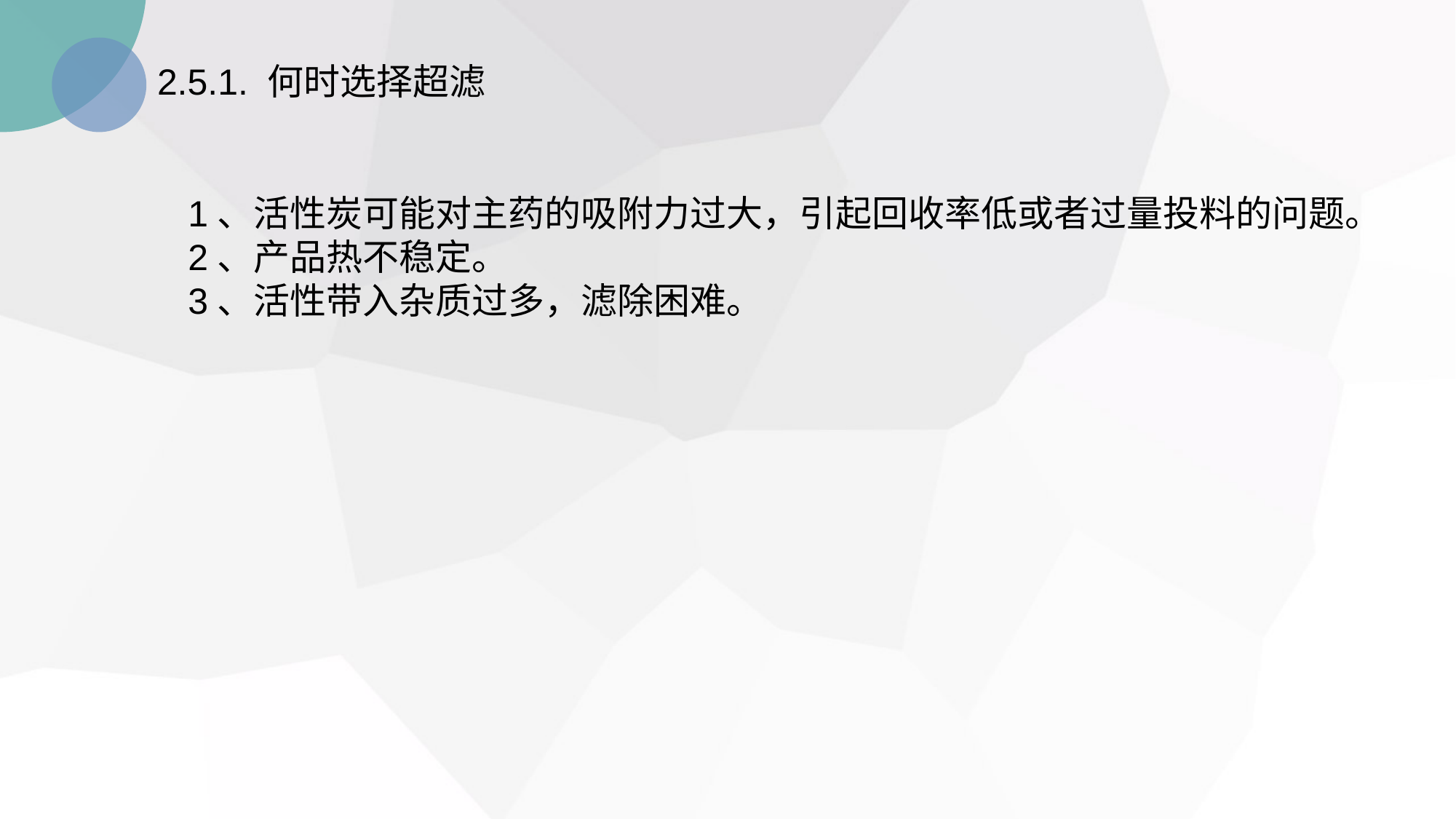

2.5.1. 何时选择超滤
1、活性炭可能对主药的吸附力过大，引起回收率低或者过量投料的问题。
2、产品热不稳定。
3、活性带入杂质过多，滤除困难。